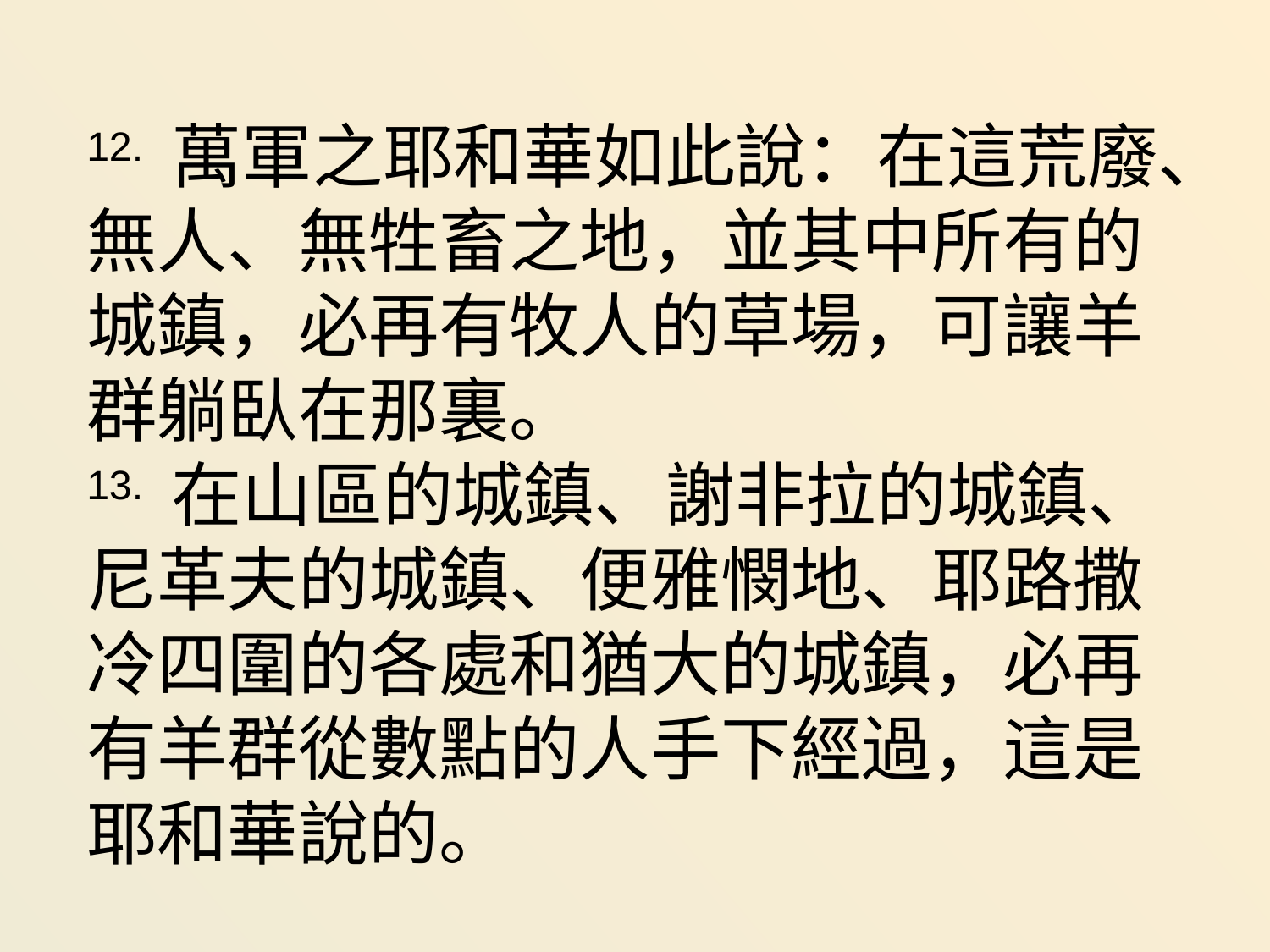

12. 萬軍之耶和華如此說：在這荒廢、無人、無牲畜之地，並其中所有的城鎮，必再有牧人的草場，可讓羊群躺臥在那裏。
13. 在山區的城鎮、謝非拉的城鎮、尼革夫的城鎮、便雅憫地、耶路撒冷四圍的各處和猶大的城鎮，必再有羊群從數點的人手下經過，這是耶和華說的。